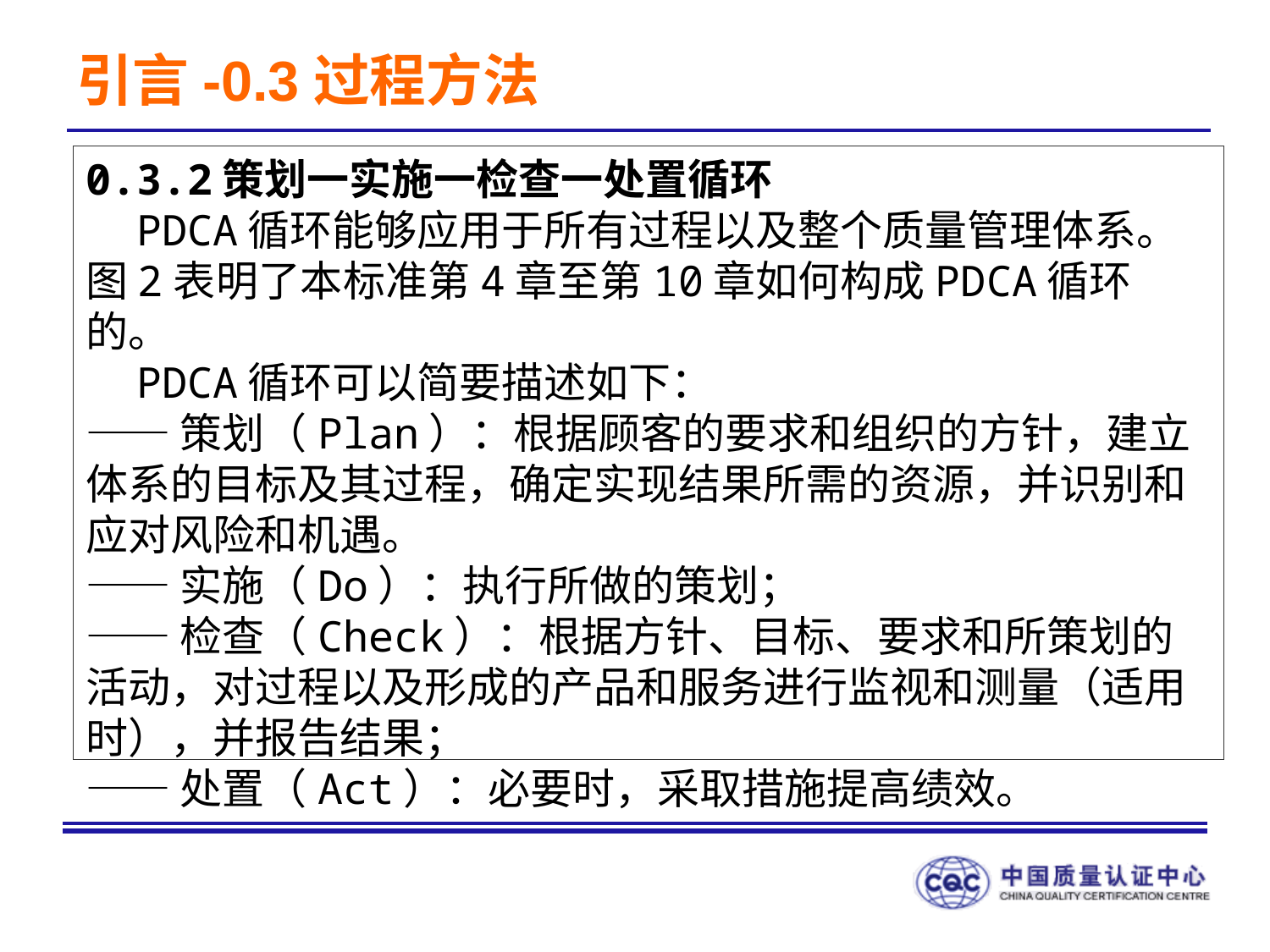

引言-0.3过程方法
0.3.2策划一实施一检查一处置循环
  PDCA循环能够应用于所有过程以及整个质量管理体系。图2表明了本标准第4章至第10章如何构成PDCA循环的。
  PDCA循环可以简要描述如下：
——策划（Plan）：根据顾客的要求和组织的方针，建立体系的目标及其过程，确定实现结果所需的资源，并识别和应对风险和机遇。
——实施（Do）：执行所做的策划；
——检查（Check）：根据方针、目标、要求和所策划的活动，对过程以及形成的产品和服务进行监视和测量（适用时），并报告结果；
——处置（Act）：必要时，采取措施提高绩效。